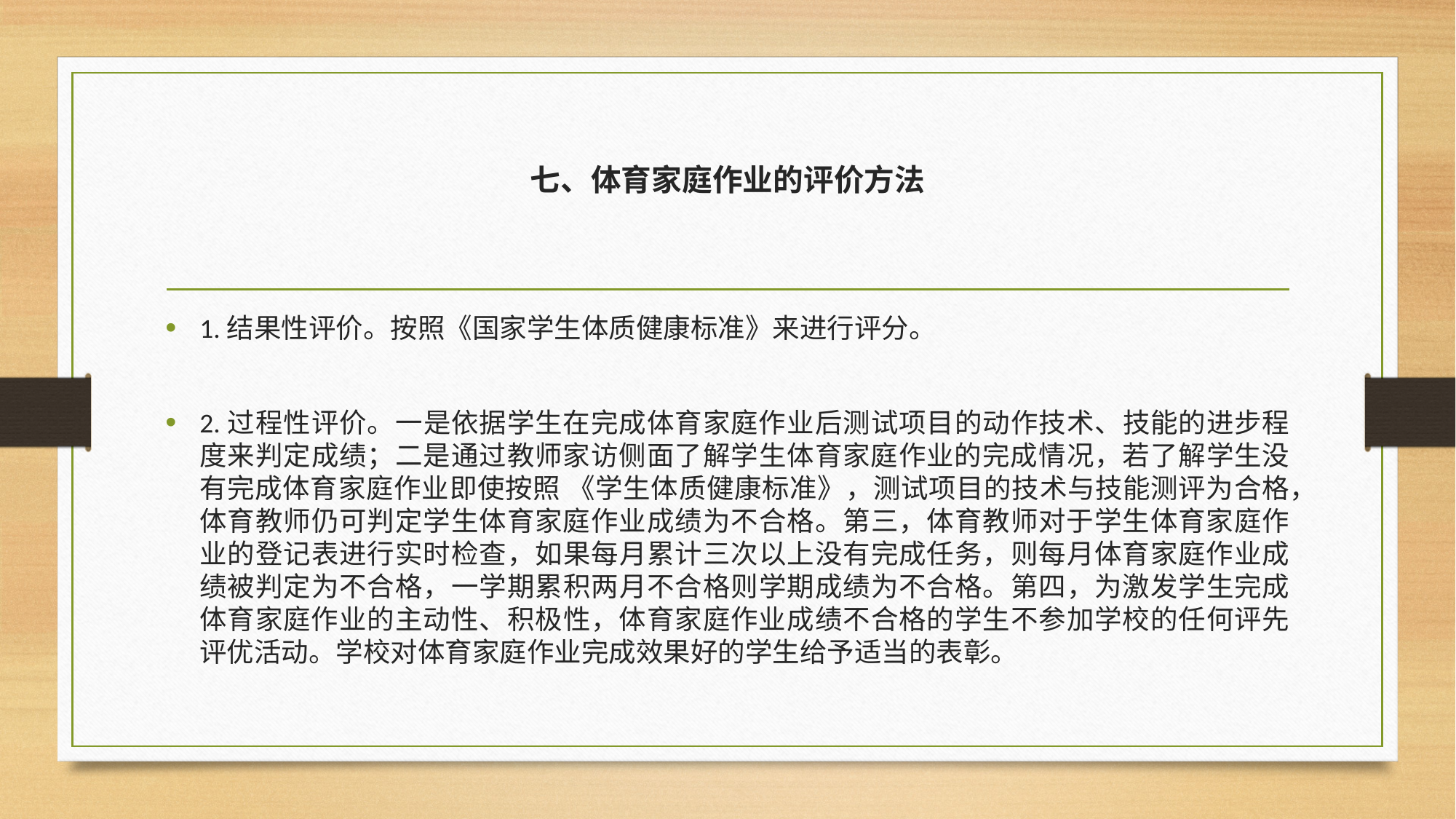

# 七、体育家庭作业的评价方法
1.结果性评价。按照《国家学生体质健康标准》来进行评分。

2.过程性评价。一是依据学生在完成体育家庭作业后测试项目的动作技术、技能的进步程度来判定成绩；二是通过教师家访侧面了解学生体育家庭作业的完成情况，若了解学生没有完成体育家庭作业即使按照 《学生体质健康标准》，测试项目的技术与技能测评为合格，体育教师仍可判定学生体育家庭作业成绩为不合格。第三，体育教师对于学生体育家庭作业的登记表进行实时检查，如果每月累计三次以上没有完成任务，则每月体育家庭作业成绩被判定为不合格，一学期累积两月不合格则学期成绩为不合格。第四，为激发学生完成体育家庭作业的主动性、积极性，体育家庭作业成绩不合格的学生不参加学校的任何评先评优活动。学校对体育家庭作业完成效果好的学生给予适当的表彰。